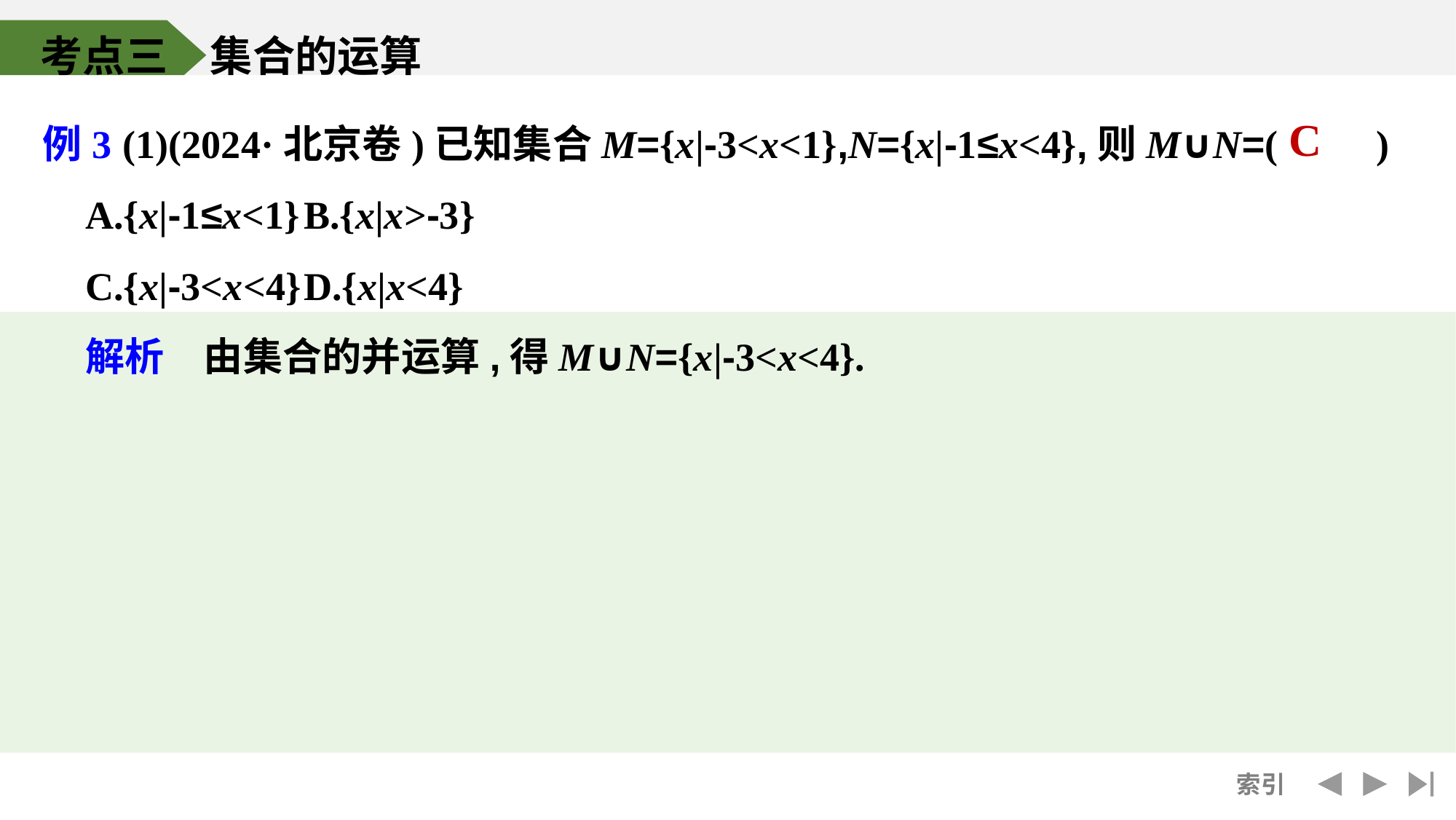

考点三　集合的运算
例3 (1)(2024·北京卷)已知集合M={x|-3<x<1},N={x|-1≤x<4},则M∪N=(　　)
	A.{x|-1≤x<1}	B.{x|x>-3}
	C.{x|-3<x<4}	D.{x|x<4}
	解析　由集合的并运算,得M∪N={x|-3<x<4}.
C